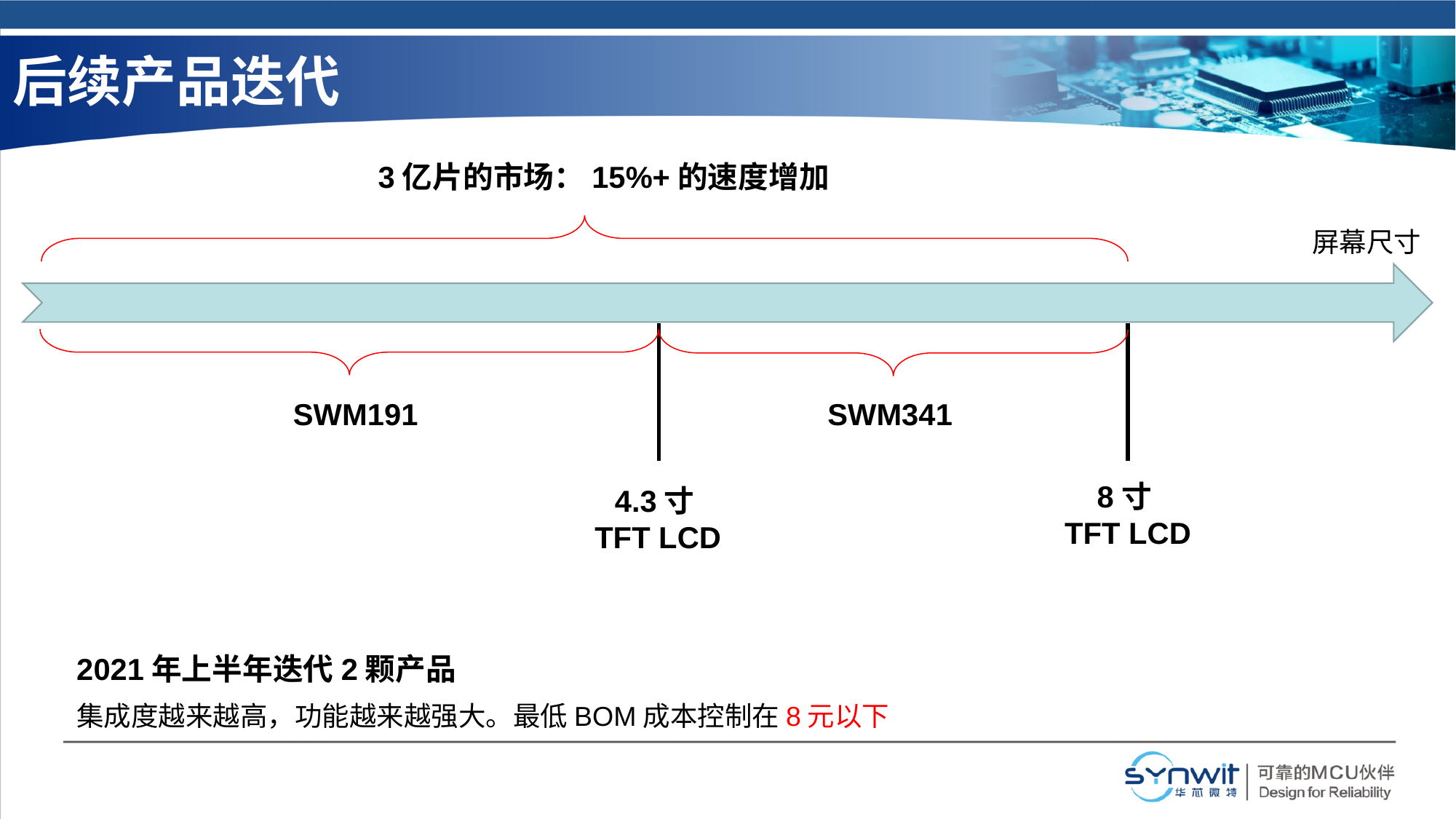

# 后续产品迭代

3亿片的市场：15%+的速度增加
屏幕尺寸

SWM191
SWM341
8寸
TFT LCD
4.3寸
TFT LCD
2021年上半年迭代2颗产品
集成度越来越高，功能越来越强大。最低BOM成本控制在8元以下